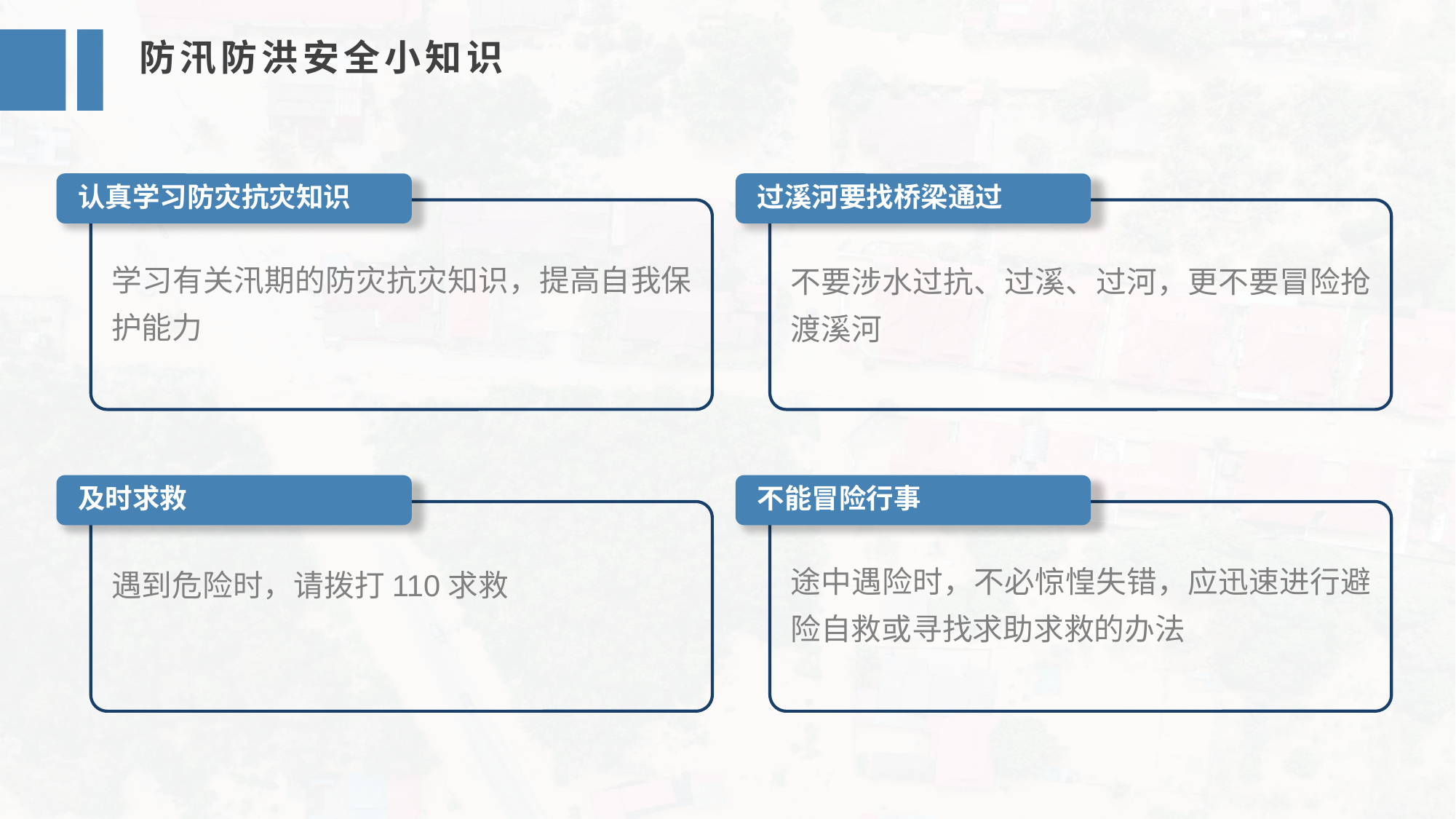

防汛防洪安全小知识

认真学习防灾抗灾知识

过溪河要找桥梁通过

学习有关汛期的防灾抗灾知识，提高自我保护能力
不要涉水过抗、过溪、过河，更不要冒险抢渡溪河

及时求救

不能冒险行事

途中遇险时，不必惊惶失错，应迅速进行避险自救或寻找求助求救的办法
遇到危险时，请拨打110求救